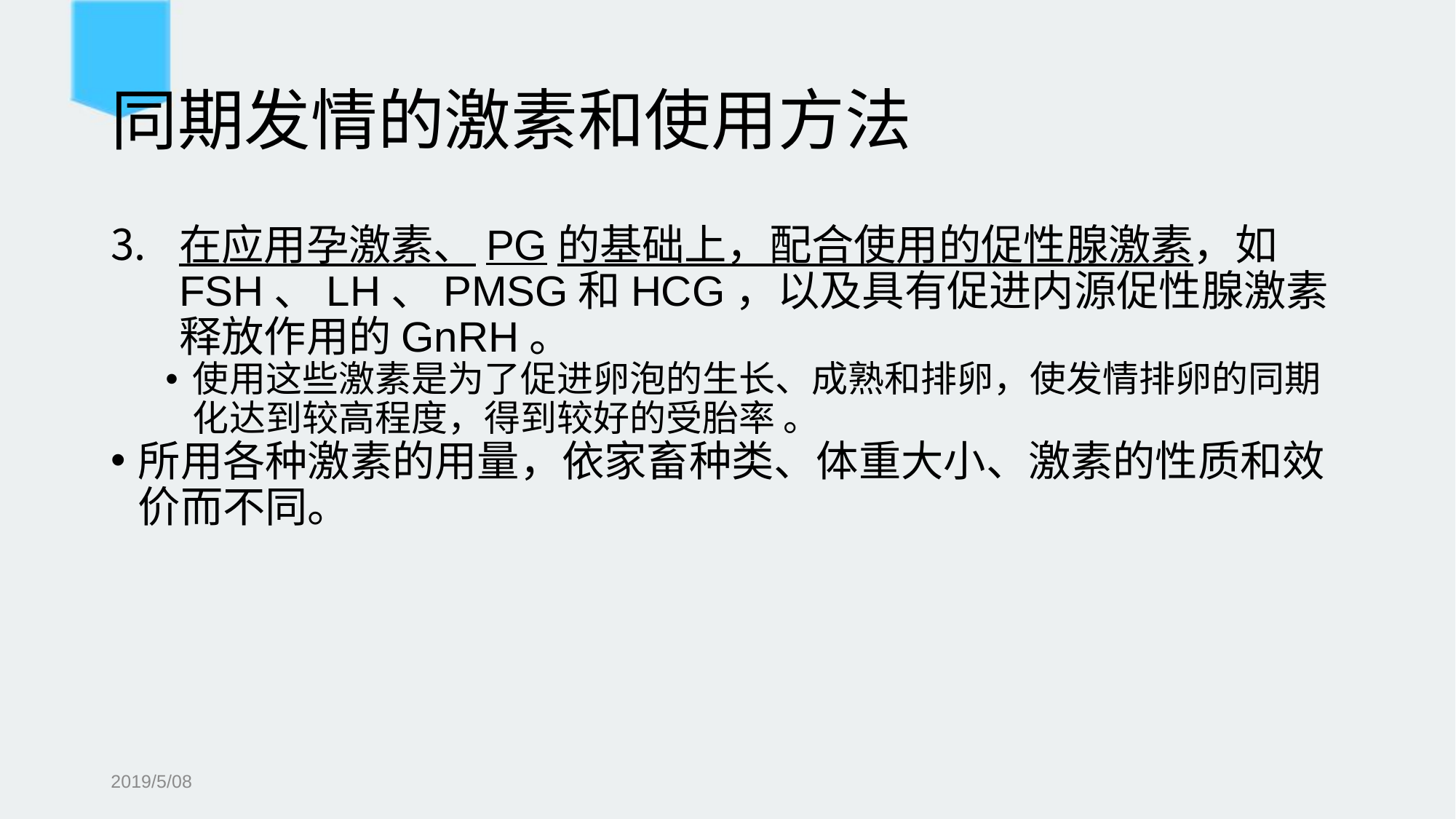

# 同期发情的激素和使用方法
在应用孕激素、PG的基础上，配合使用的促性腺激素，如FSH、LH、PMSG和HCG，以及具有促进内源促性腺激素释放作用的GnRH。
使用这些激素是为了促进卵泡的生长、成熟和排卵，使发情排卵的同期化达到较高程度，得到较好的受胎率 。
所用各种激素的用量，依家畜种类、体重大小、激素的性质和效价而不同。
2019/5/08